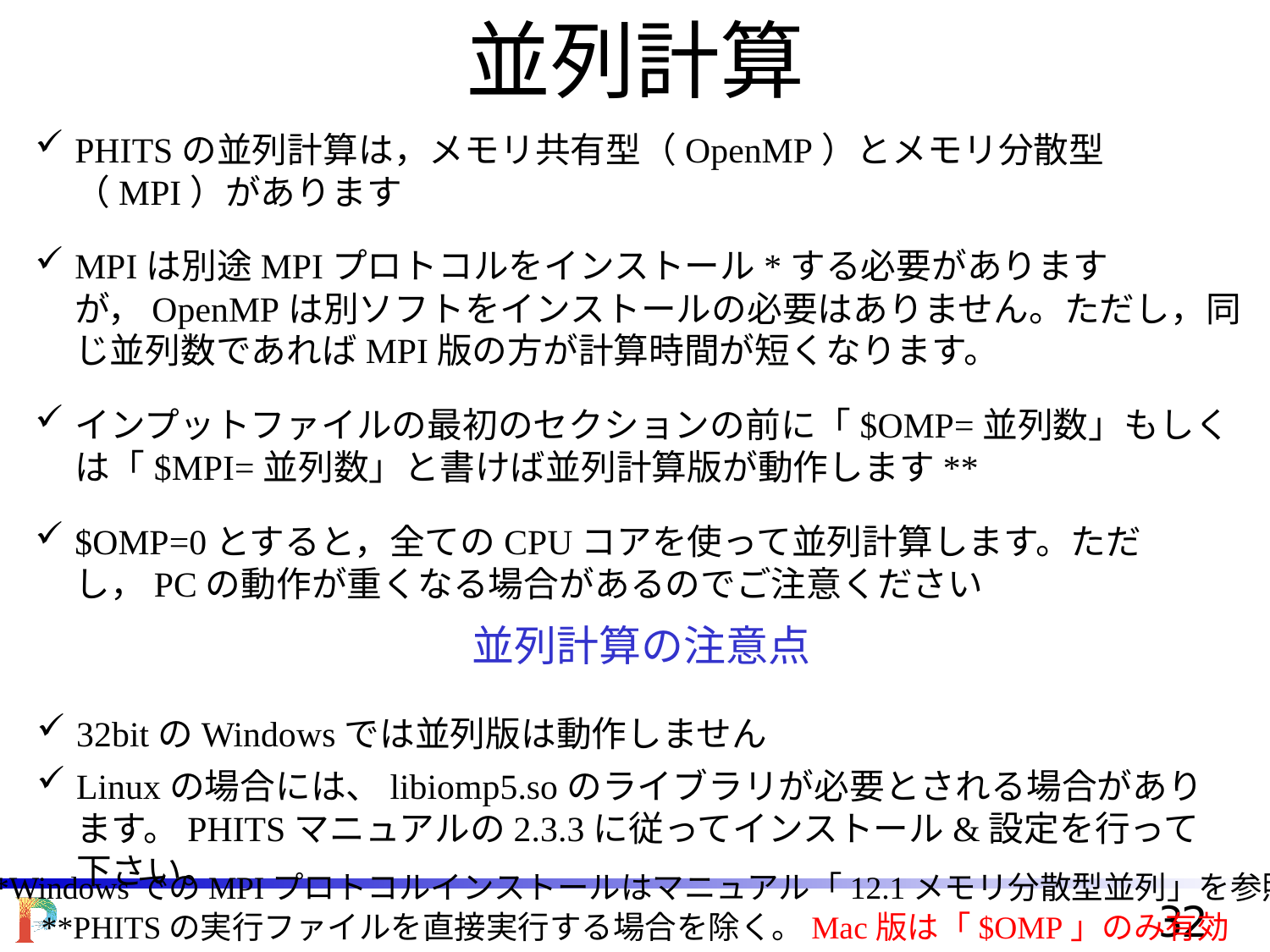

並列計算
PHITSの並列計算は，メモリ共有型（OpenMP）とメモリ分散型（MPI）があります
MPIは別途MPIプロトコルをインストール*する必要がありますが，OpenMPは別ソフトをインストールの必要はありません。ただし，同じ並列数であればMPI版の方が計算時間が短くなります。
インプットファイルの最初のセクションの前に「$OMP=並列数」もしくは「$MPI=並列数」と書けば並列計算版が動作します**
$OMP=0とすると，全てのCPUコアを使って並列計算します。ただし，PCの動作が重くなる場合があるのでご注意ください
並列計算の注意点
32bitのWindowsでは並列版は動作しません
Linuxの場合には、libiomp5.soのライブラリが必要とされる場合があります。PHITSマニュアルの2.3.3に従ってインストール&設定を行って下さい。
*WindowsでのMPIプロトコルインストールはマニュアル「12.1メモリ分散型並列」を参照
**PHITSの実行ファイルを直接実行する場合を除く。Mac版は「$OMP」のみ有効